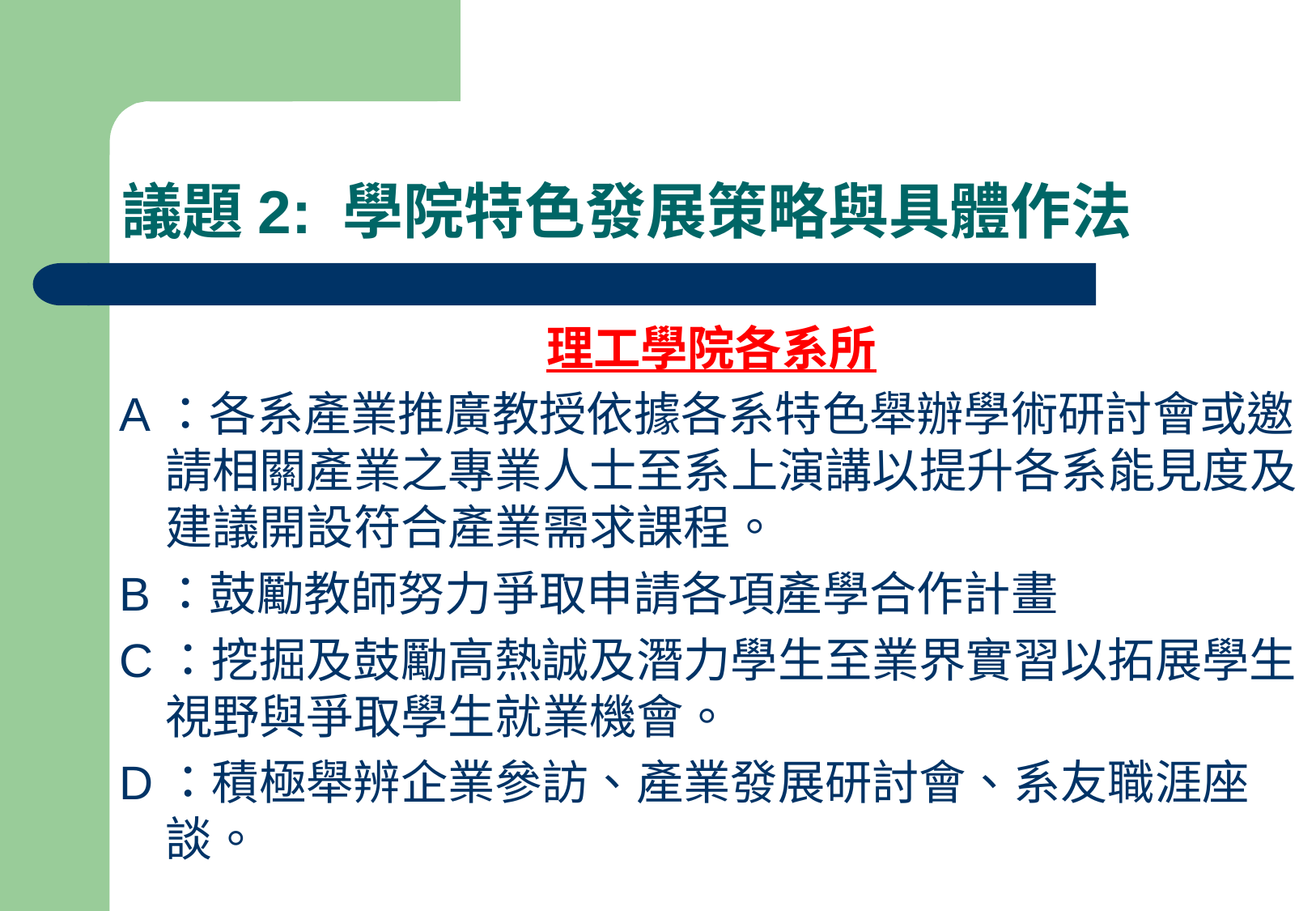

# 議題2: 學院特色發展策略與具體作法
理工學院各系所
A：各系產業推廣教授依據各系特色舉辦學術研討會或邀請相關產業之專業人士至系上演講以提升各系能見度及建議開設符合產業需求課程。
B：鼓勵教師努力爭取申請各項產學合作計畫
C：挖掘及鼓勵高熱誠及潛力學生至業界實習以拓展學生視野與爭取學生就業機會。
D：積極舉辨企業參訪、產業發展研討會、系友職涯座談。